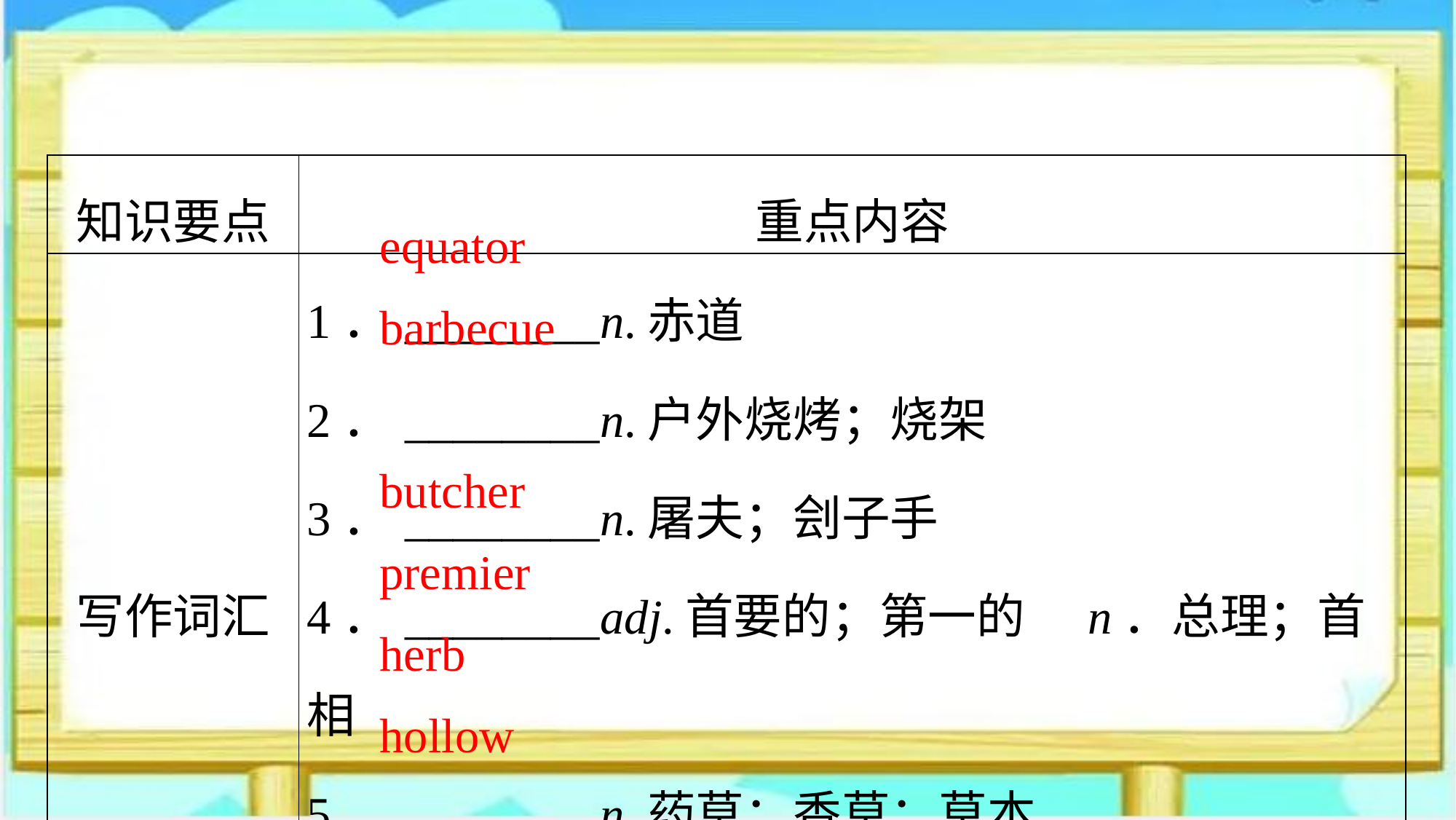

| 知识要点 | 重点内容 |
| --- | --- |
| 写作词汇 | 1．\_\_\_\_\_\_\_\_n.赤道　　　　　　　　　　　 　2．\_\_\_\_\_\_\_\_n.户外烧烤；烧架 3．\_\_\_\_\_\_\_\_n.屠夫；刽子手 4．\_\_\_\_\_\_\_\_adj.首要的；第一的　n．总理；首相 5．\_\_\_\_\_\_\_\_n.药草；香草；草本 6．\_\_\_\_\_\_\_\_adj.中空的；空心的 |
equator
barbecue
butcher
premier
herb
hollow